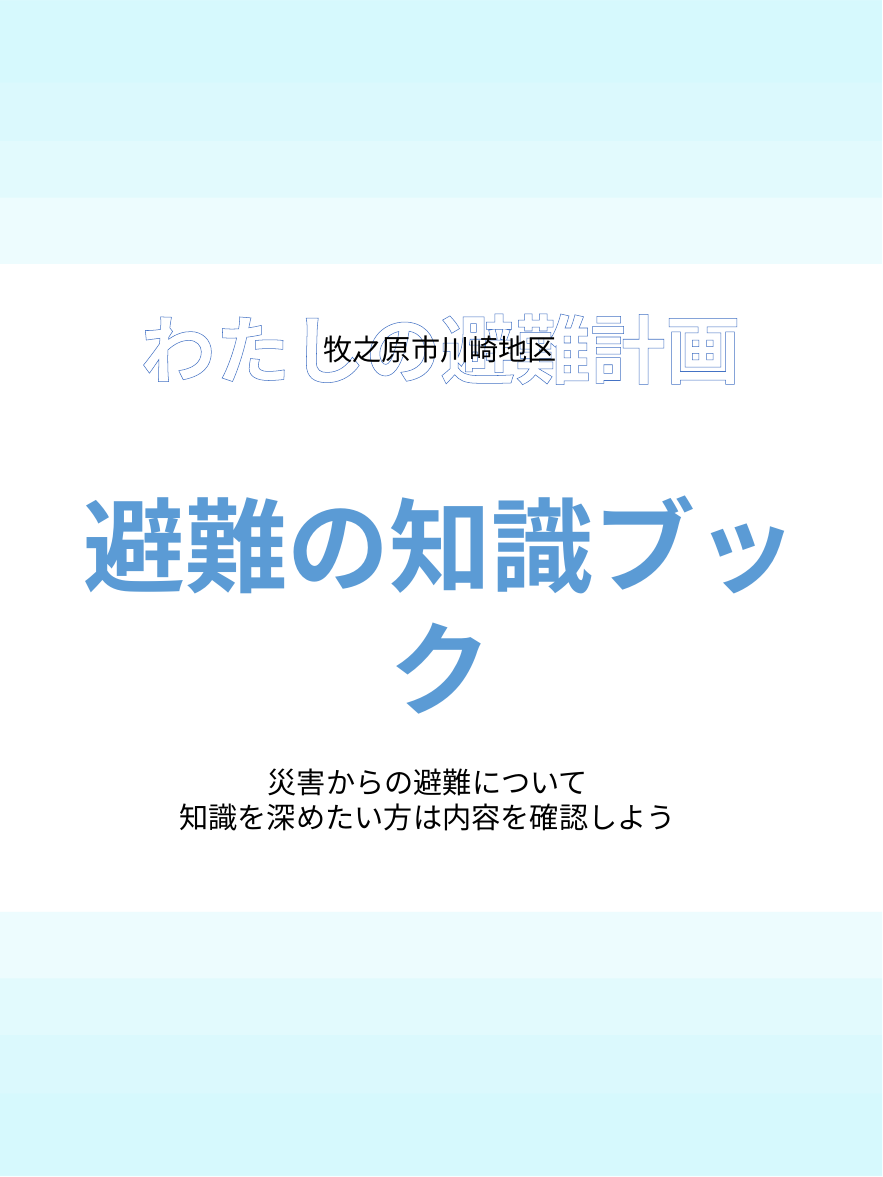

# わたしの避難計画 避難の知識ブック
牧之原市川崎地区
災害からの避難について
知識を深めたい方は内容を確認しよう